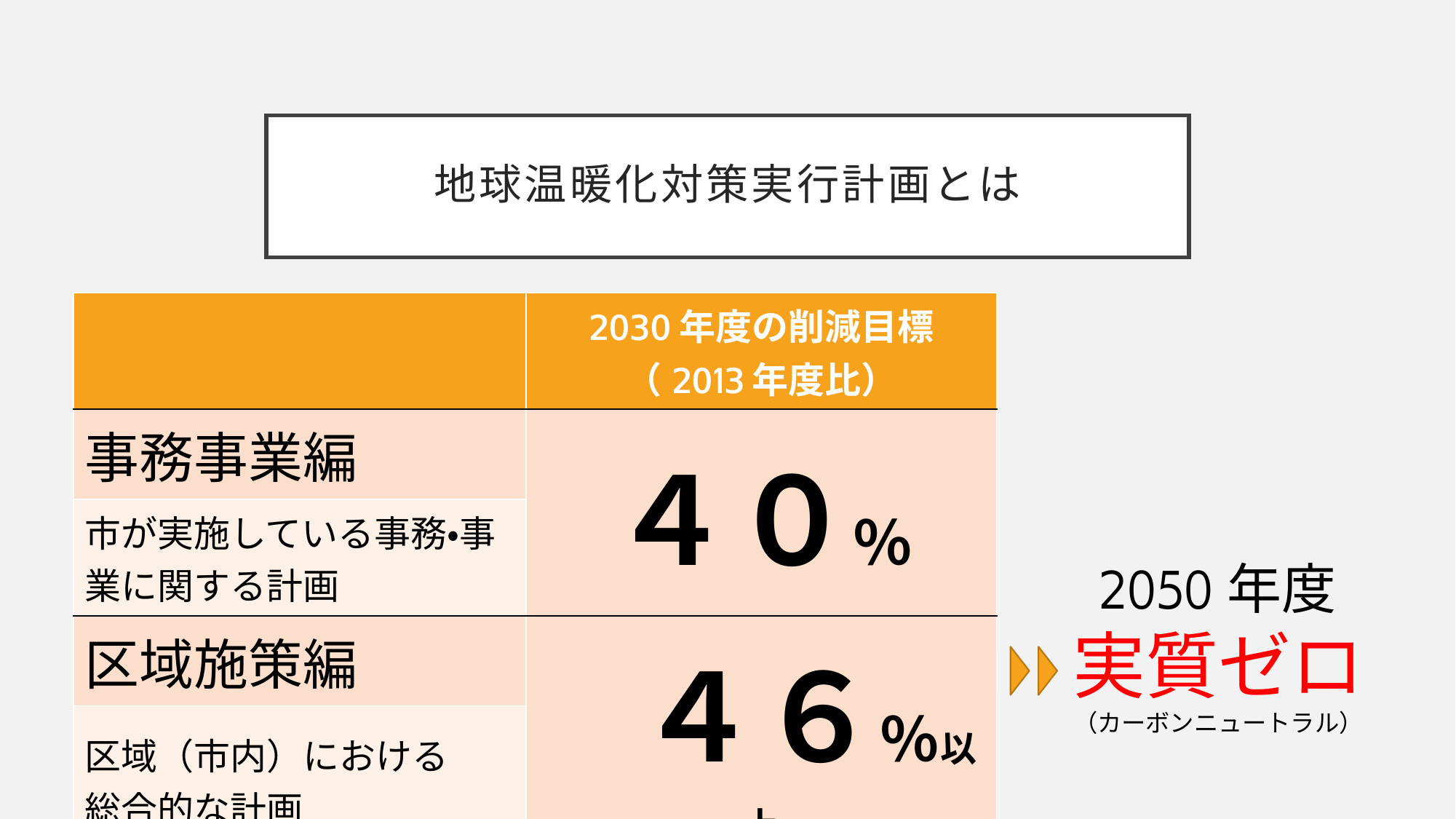

# 地球温暖化対策実行計画とは
|  | 2030年度の削減目標 （2013年度比） |
| --- | --- |
| 事務事業編 | ４０％ |
| 市が実施している事務・事業に関する計画 |  |
| 区域施策編 | ４６％以上 |
| 区域（市内）における 総合的な計画 |  |
2050年度
実質ゼロ
（カーボンニュートラル）